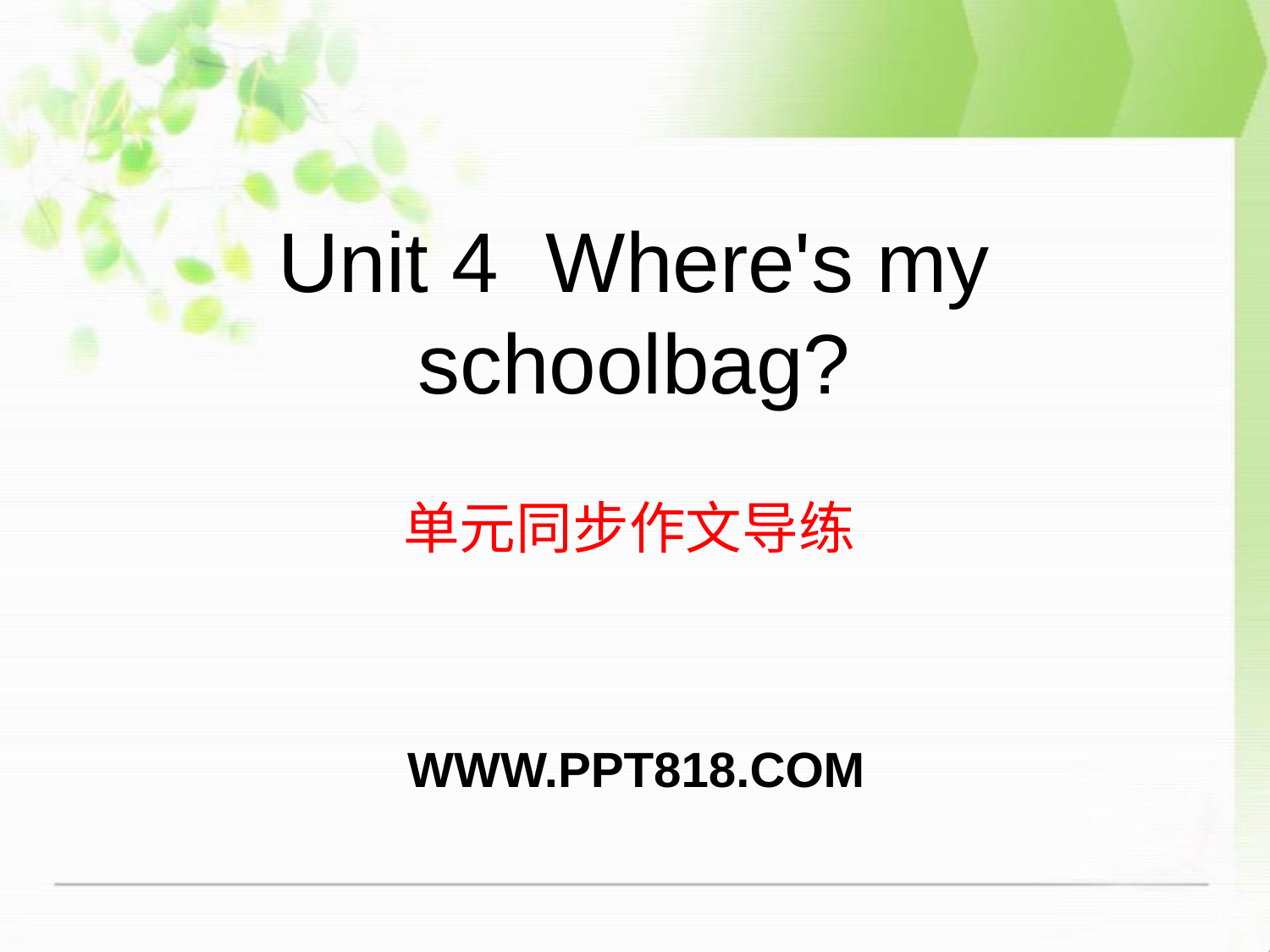

Unit 4  Where's my schoolbag?
单元同步作文导练
WWW.PPT818.COM